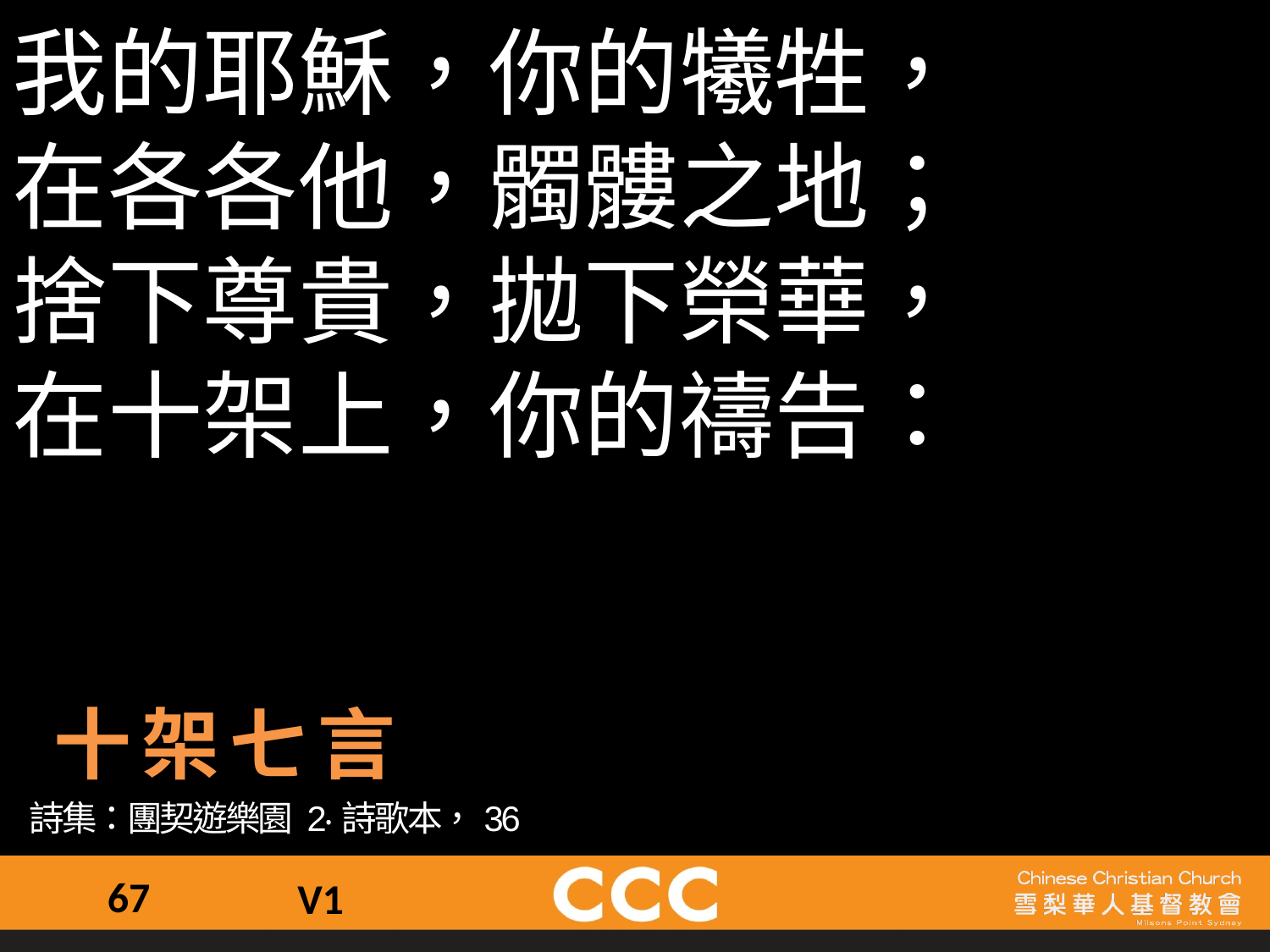

我的耶穌，你的犧牲，
在各各他，髑髏之地；
捨下尊貴，拋下榮華，
在十架上，你的禱告：
十架七言
詩集：團契遊樂園 2‧詩歌本，36
67
V1